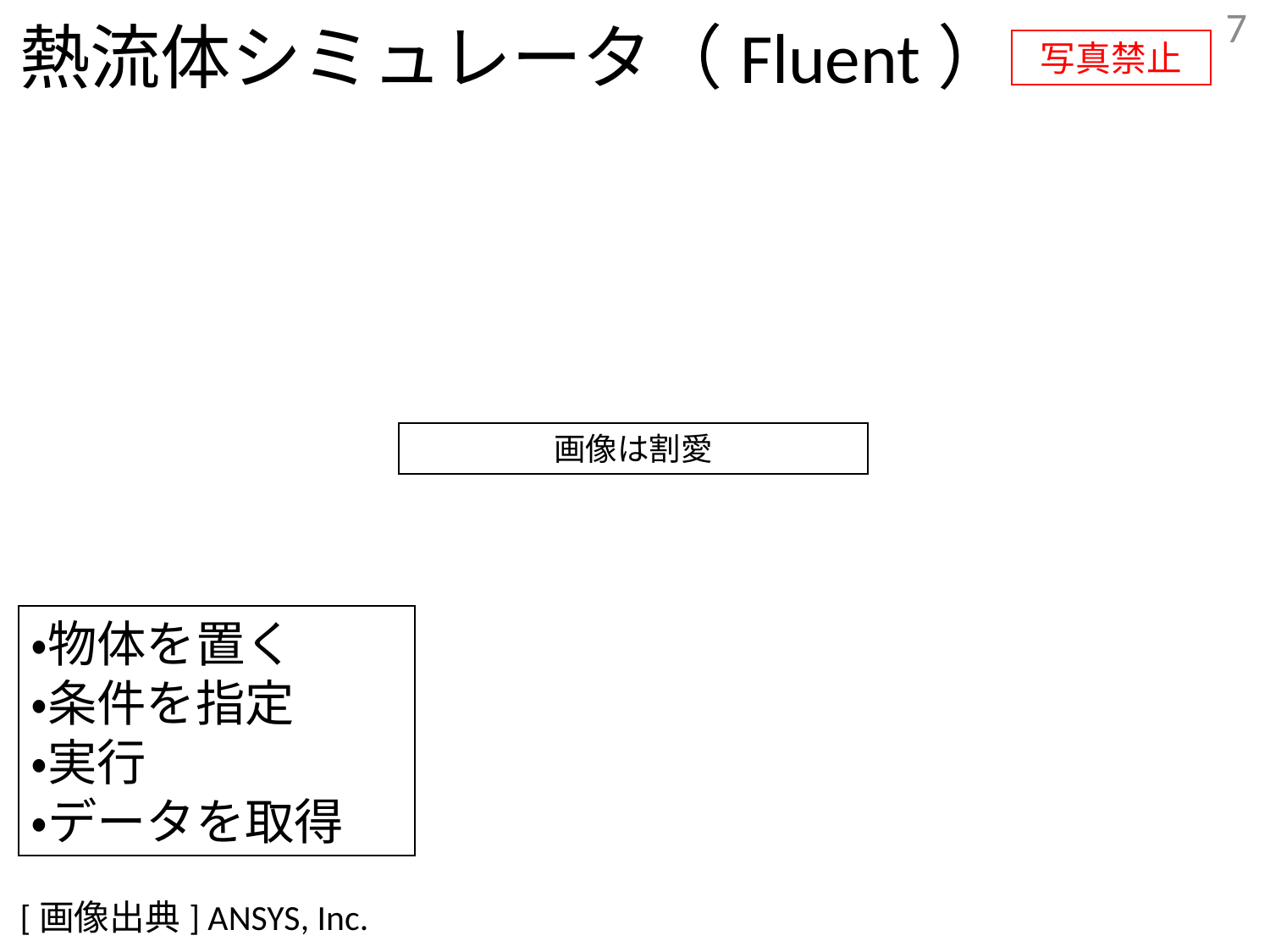

7
熱流体シミュレータ（Fluent）
写真禁止
画像は割愛
・物体を置く
・条件を指定
・実行
・データを取得
[画像出典] ANSYS, Inc.